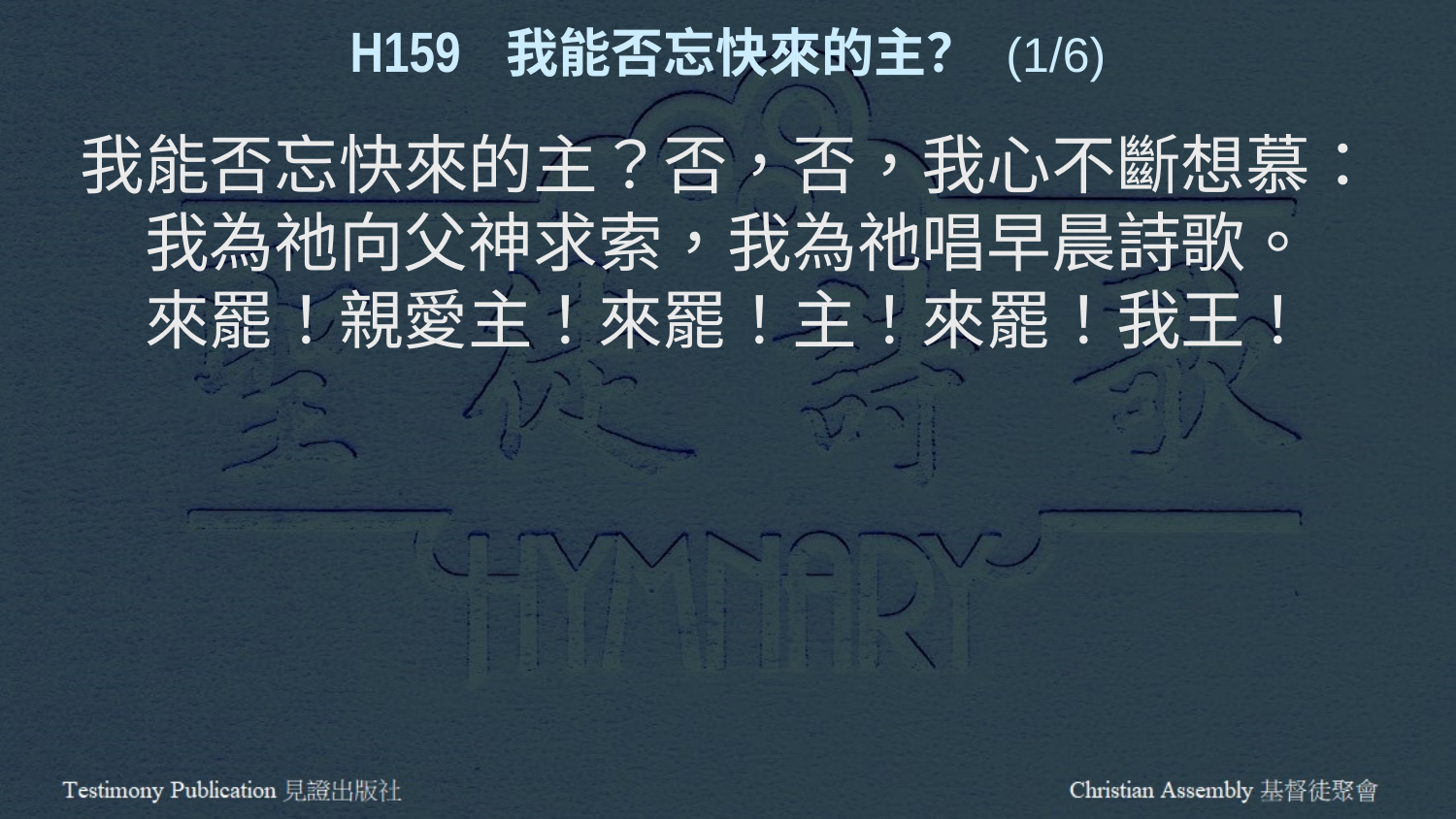

H159  我能否忘快來的主？ (1/6)
我能否忘快來的主？否，否，我心不斷想慕：
我為祂向父神求索，我為祂唱早晨詩歌。
來罷！親愛主！來罷！主！來罷！我王！